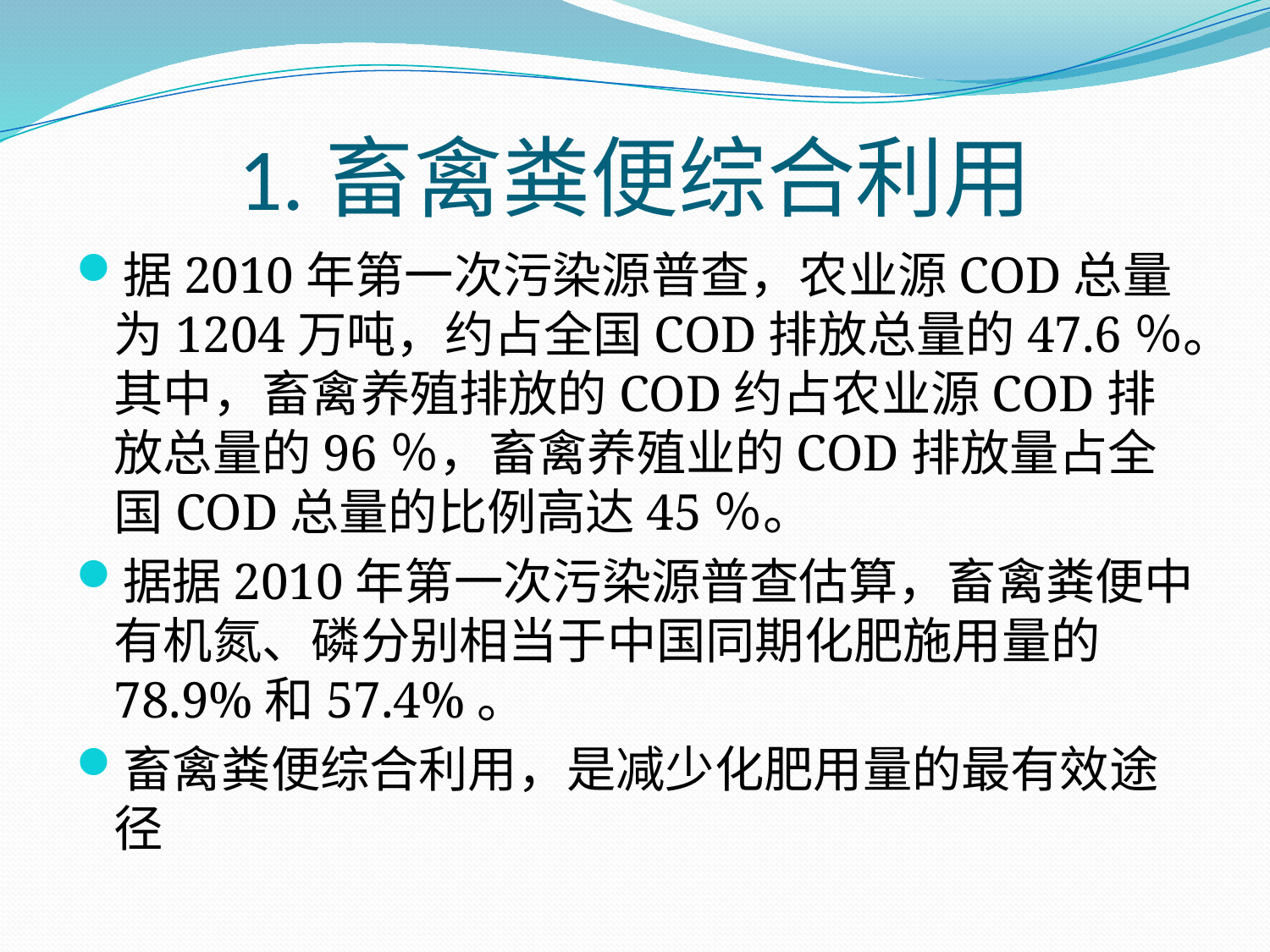

# 1.畜禽粪便综合利用
据2010年第一次污染源普查，农业源COD总量为1204万吨，约占全国COD排放总量的47.6％。其中，畜禽养殖排放的COD约占农业源COD排放总量的96％，畜禽养殖业的COD排放量占全国COD总量的比例高达45％。
据据2010年第一次污染源普查估算，畜禽粪便中有机氮、磷分别相当于中国同期化肥施用量的78.9%和57.4%。
畜禽粪便综合利用，是减少化肥用量的最有效途径